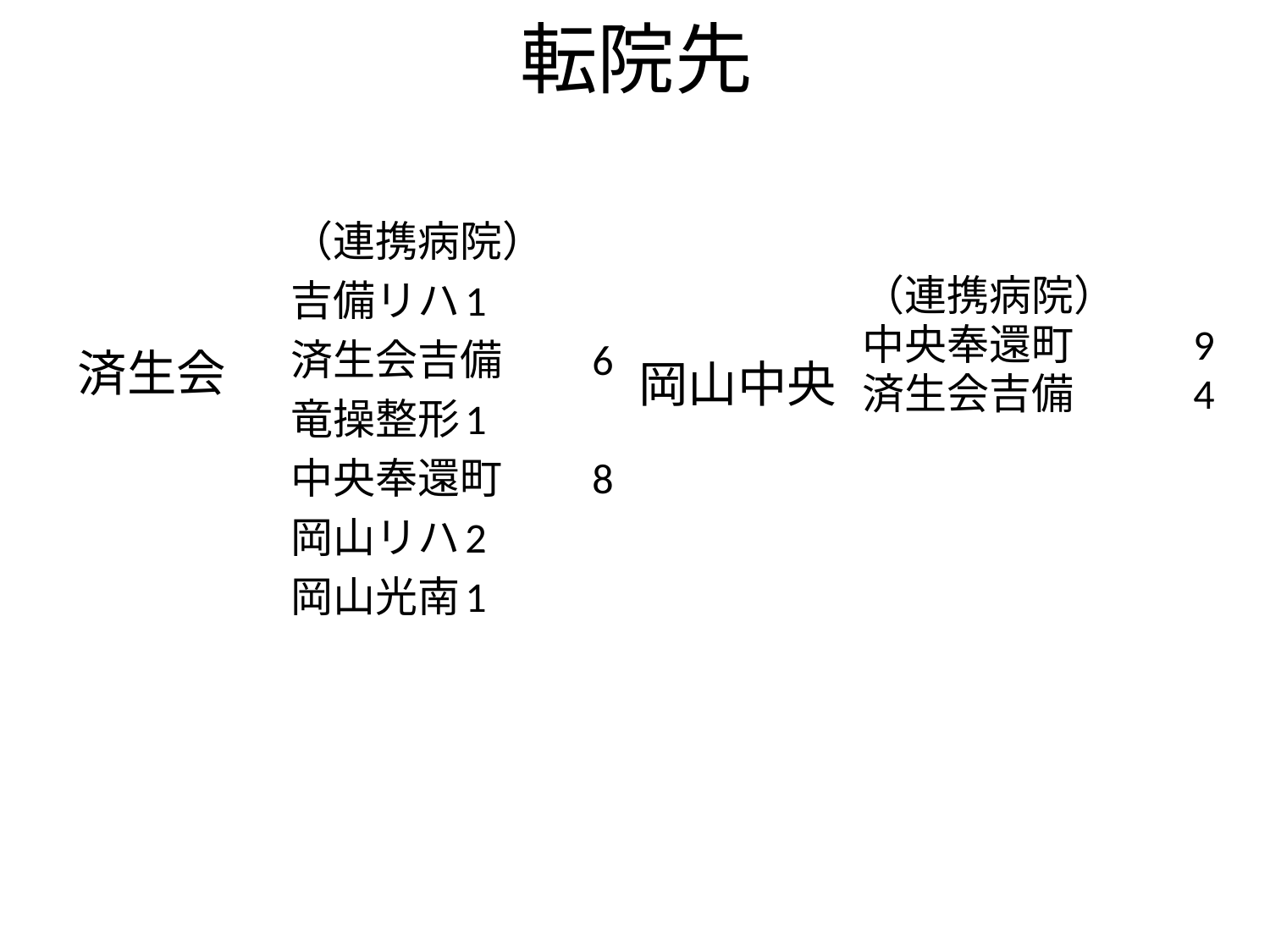

# 転院先
（連携病院）
吉備リハ	1
済生会吉備	6
竜操整形	1
中央奉還町	8
岡山リハ	2
岡山光南	1
（連携病院）
中央奉還町	  9
済生会吉備	  4
済生会
岡山中央